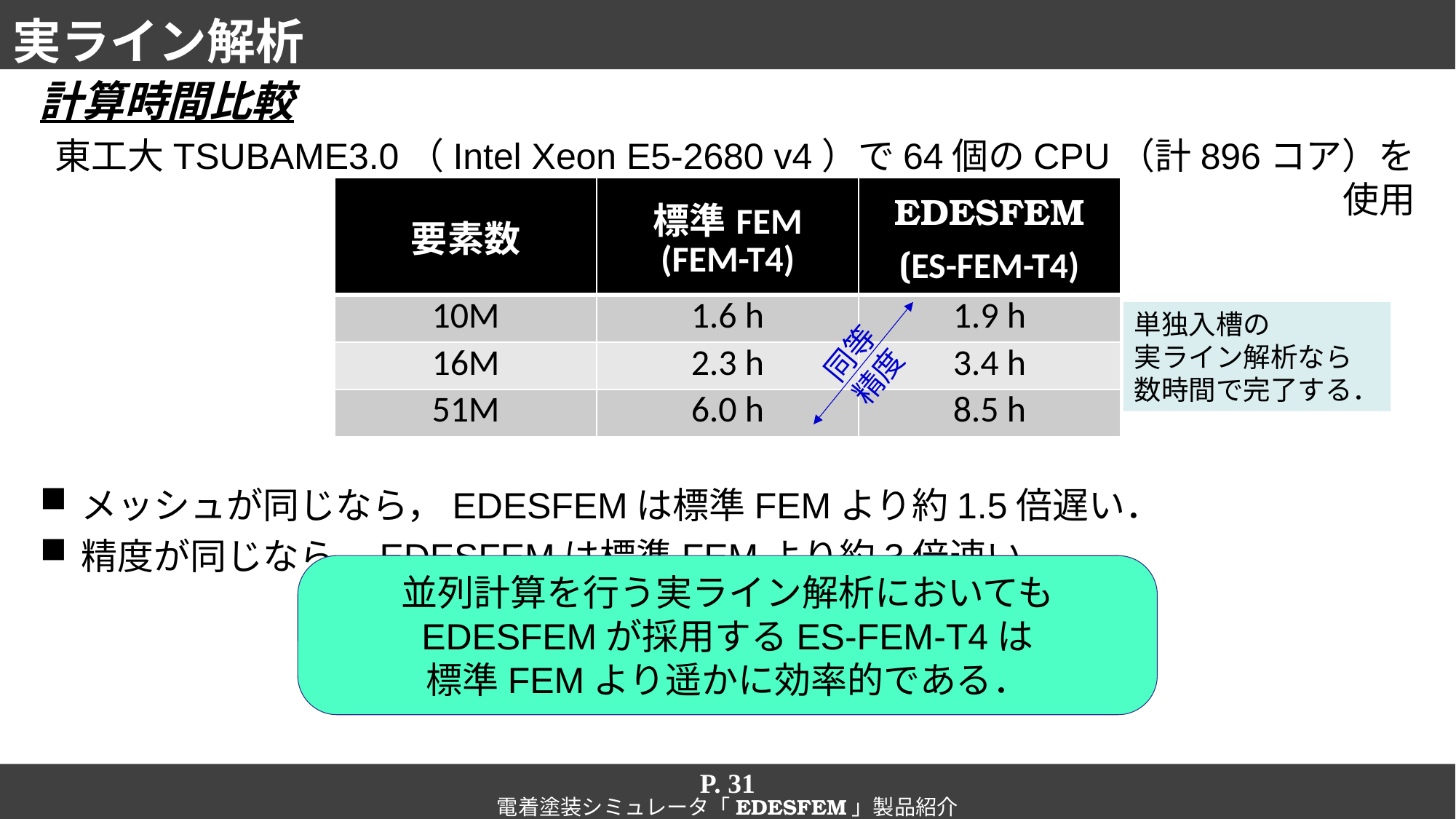

# 実ライン解析
計算時間比較
東工大TSUBAME3.0（Intel Xeon E5-2680 v4）で64個のCPU（計896コア）を使用

メッシュが同じなら，EDESFEMは標準FEMより約1.5倍遅い．
精度が同じなら，EDESFEMは標準FEMより約3倍速い．
| 要素数 | 標準FEM (FEM-T4) | EDESFEM (ES-FEM-T4) |
| --- | --- | --- |
| 10M | 1.6 h | 1.9 h |
| 16M | 2.3 h | 3.4 h |
| 51M | 6.0 h | 8.5 h |
同等
精度
単独入槽の
実ライン解析なら
数時間で完了する．
並列計算を行う実ライン解析においても
EDESFEMが採用するES-FEM-T4は
標準FEMより遥かに効率的である．
P. 31